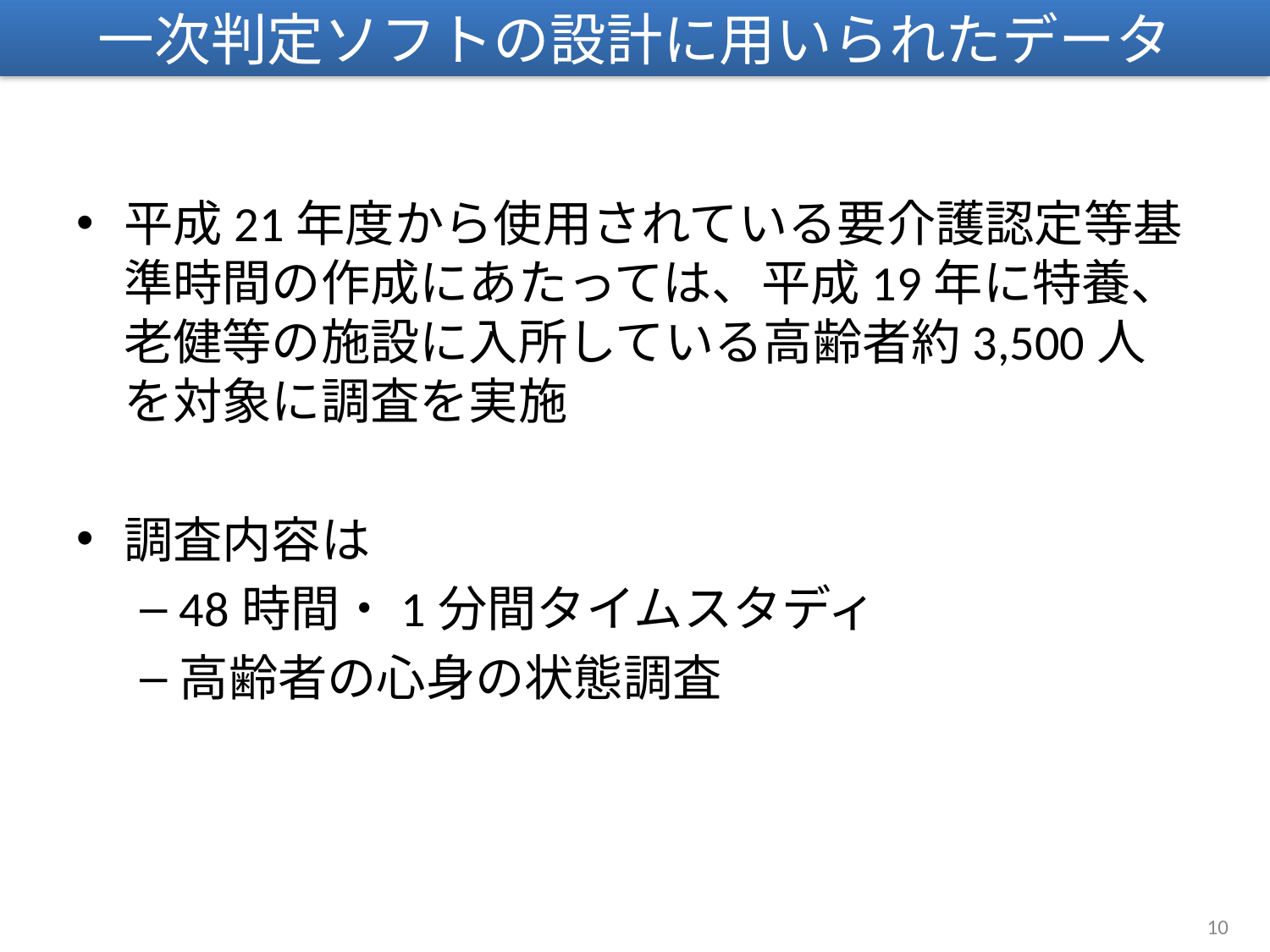

一次判定ソフトの設計に用いられたデータ
平成21年度から使用されている要介護認定等基準時間の作成にあたっては、平成19年に特養、老健等の施設に入所している高齢者約3,500人を対象に調査を実施

調査内容は
48時間・1分間タイムスタディ
高齢者の心身の状態調査
10